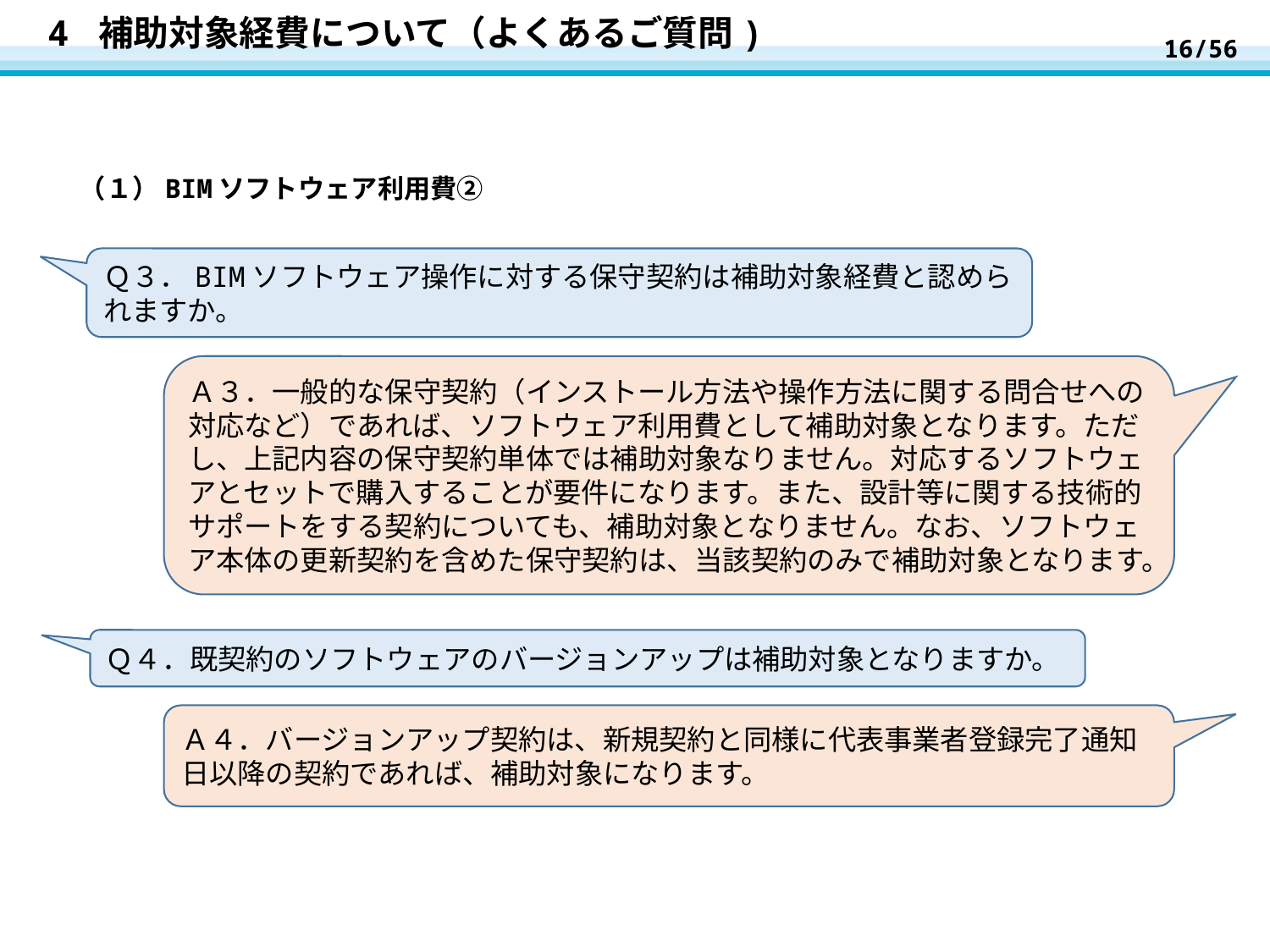

16/56
# 4 補助対象経費について（よくあるご質問)
（１）BIMソフトウェア利用費②
Ｑ３．BIMソフトウェア操作に対する保守契約は補助対象経費と認められますか。
Ａ３．一般的な保守契約（インストール方法や操作方法に関する問合せへの対応など）であれば、ソフトウェア利用費として補助対象となります。ただし、上記内容の保守契約単体では補助対象なりません。対応するソフトウェアとセットで購入することが要件になります。また、設計等に関する技術的サポートをする契約についても、補助対象となりません。なお、ソフトウェア本体の更新契約を含めた保守契約は、当該契約のみで補助対象となります。
Ｑ４．既契約のソフトウェアのバージョンアップは補助対象となりますか。
Ａ４．バージョンアップ契約は、新規契約と同様に代表事業者登録完了通知日以降の契約であれば、補助対象になります。